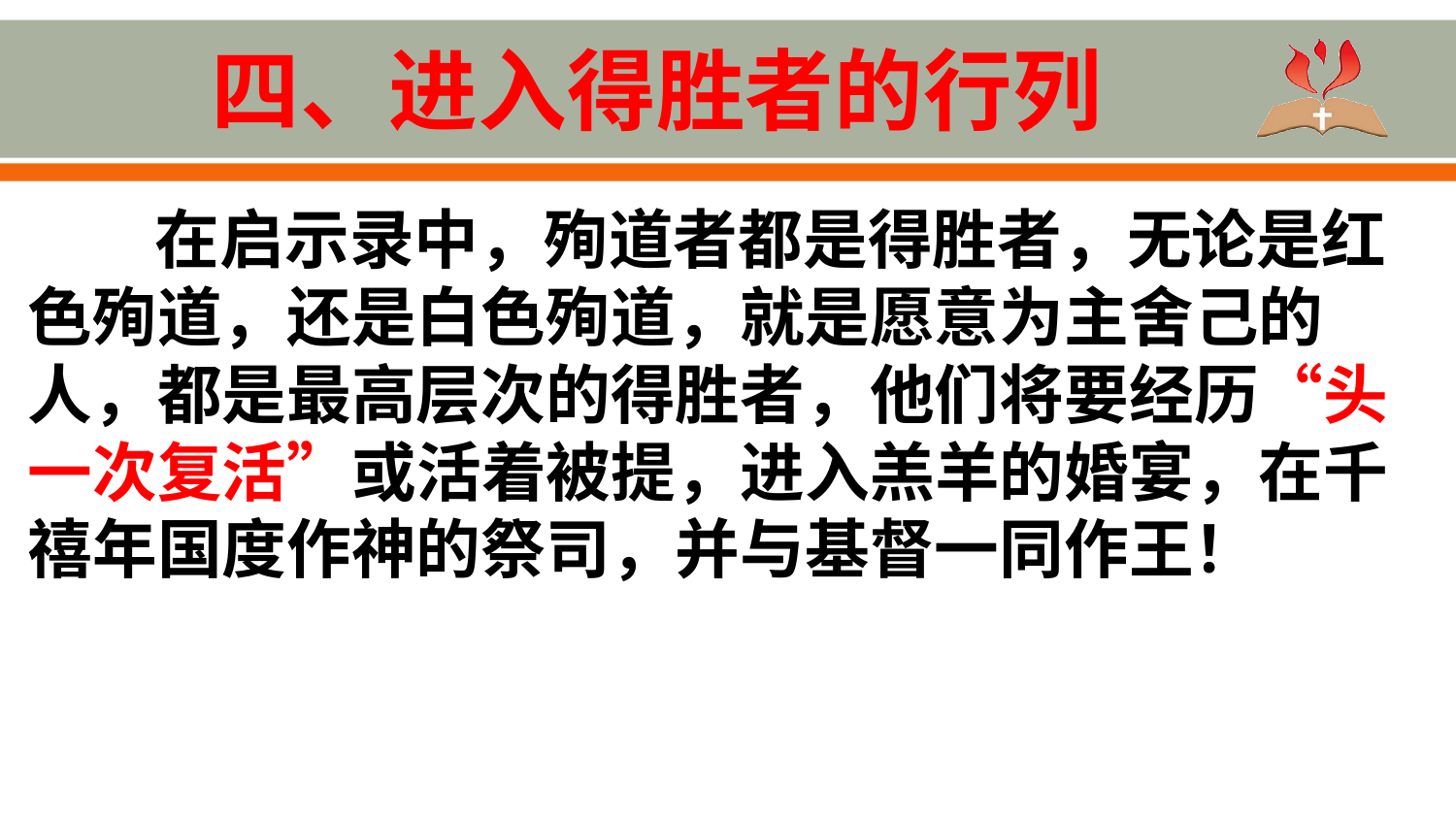

# 四、进入得胜者的行列
在启示录中，殉道者都是得胜者，无论是红色殉道，还是白色殉道，就是愿意为主舍己的人，都是最高层次的得胜者，他们将要经历“头一次复活”或活着被提，进入羔羊的婚宴，在千禧年国度作神的祭司，并与基督一同作王！

52